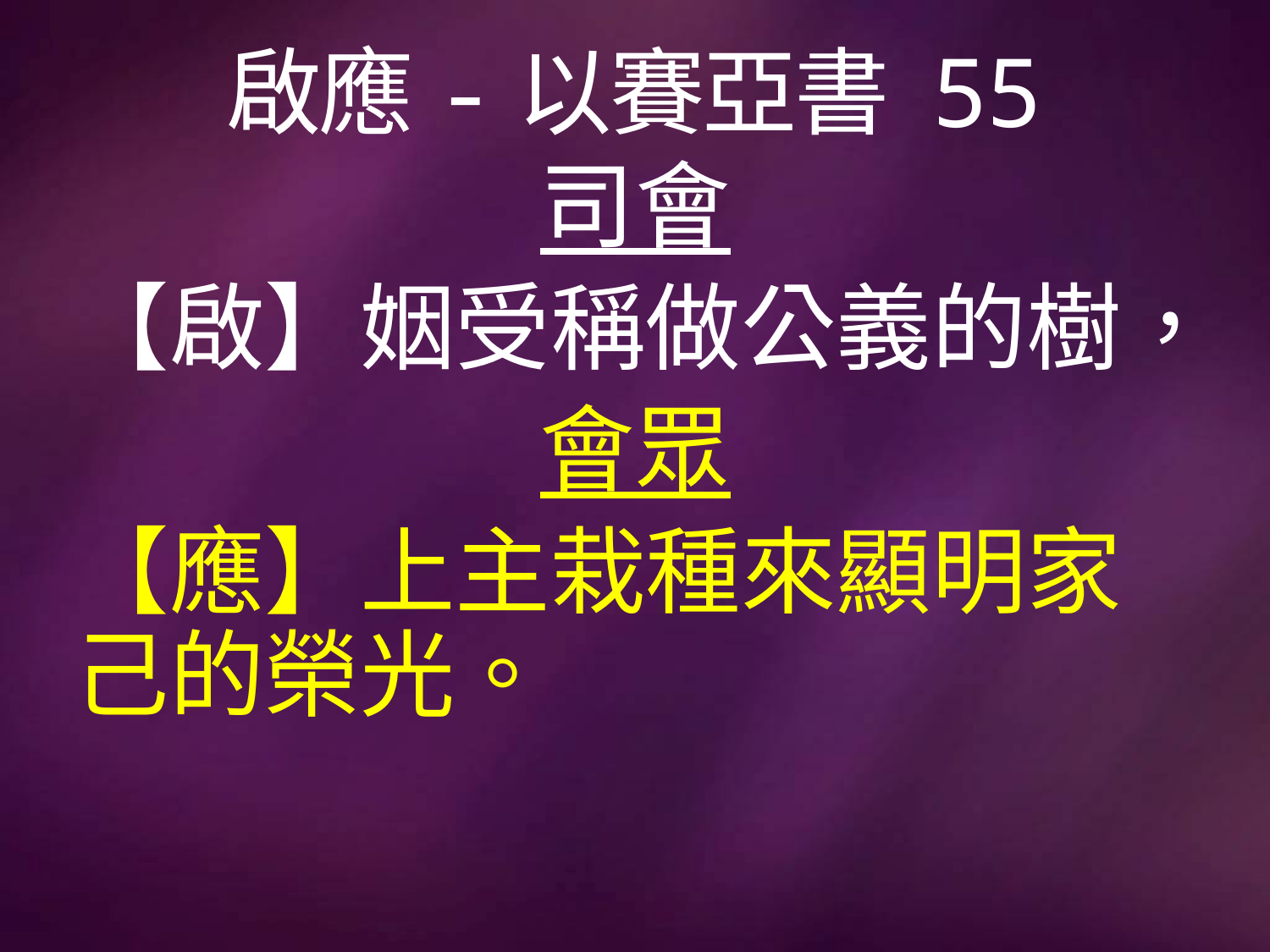

# 啟應-以賽亞書 55
司會
【啟】姻受稱做公義的樹，
會眾
【應】上主栽種來顯明家己的榮光。